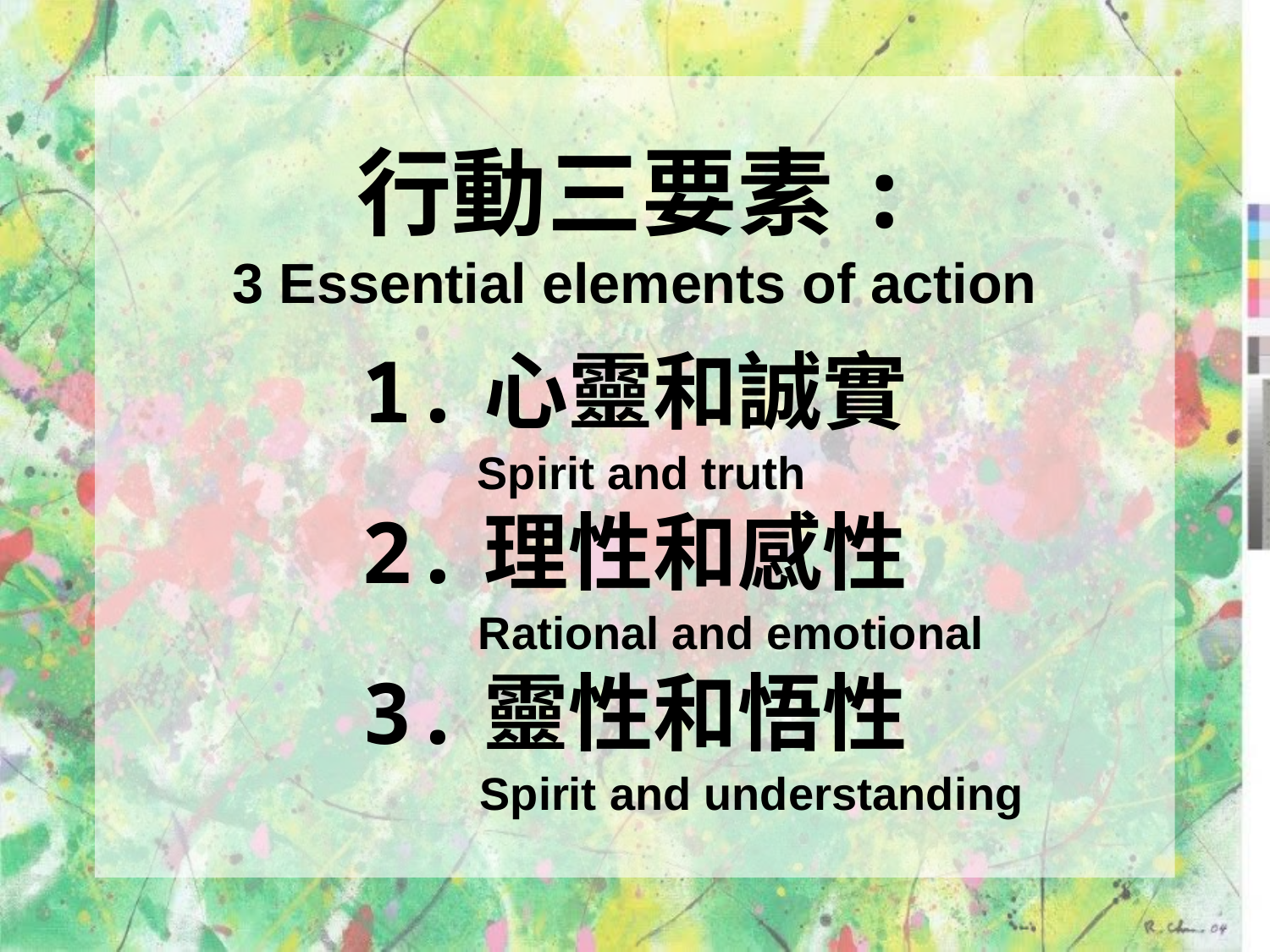

行動三要素:
3 Essential elements of action

1.心靈和誠實
 Spirit and truth
2.理性和感性
              Rational and emotional
3.靈性和悟性
                 Spirit and understanding